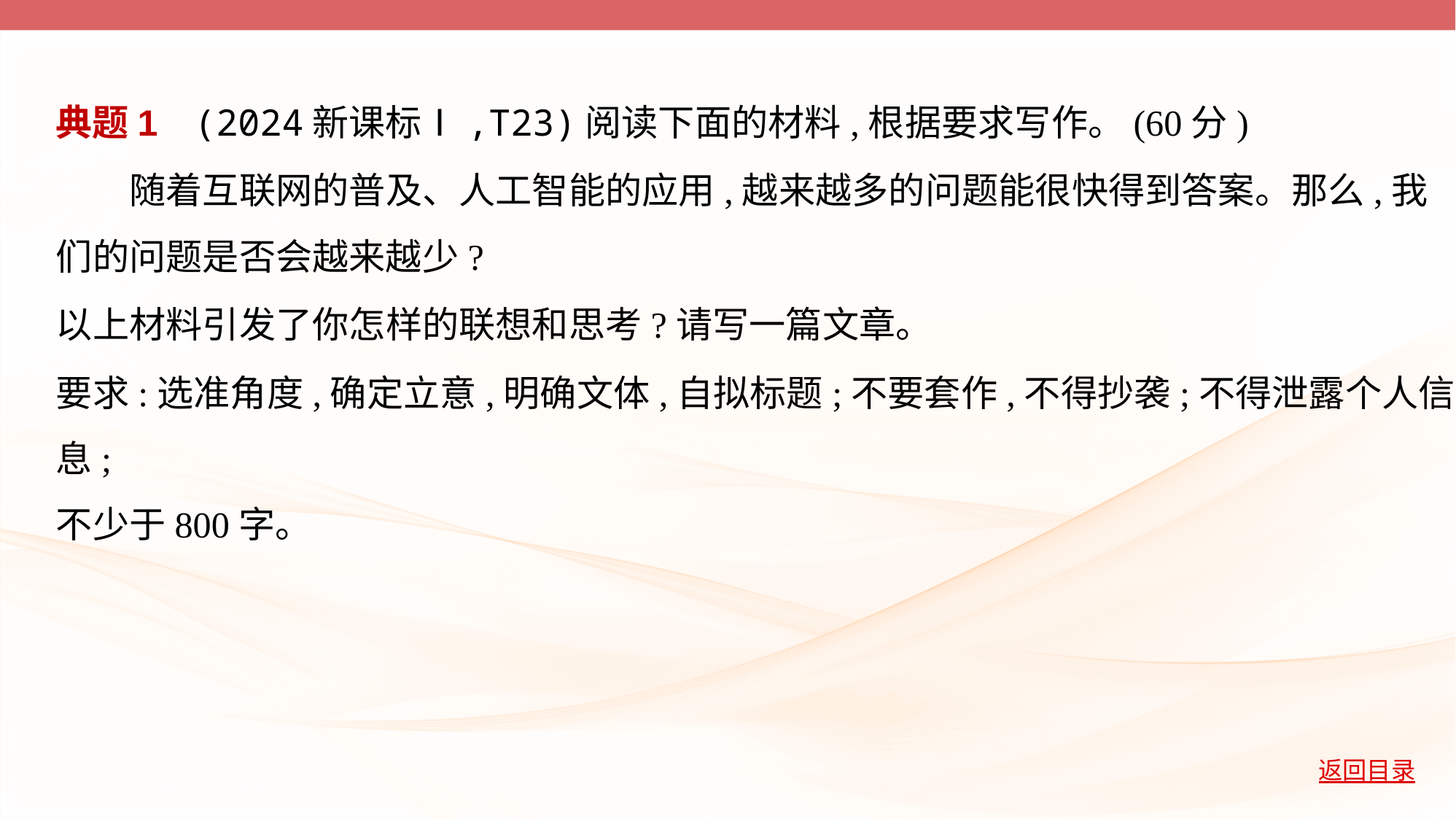

典题1    (2024新课标Ⅰ,T23)阅读下面的材料,根据要求写作。(60分)
　　随着互联网的普及、人工智能的应用,越来越多的问题能很快得到答案。那么,我
们的问题是否会越来越少?
以上材料引发了你怎样的联想和思考?请写一篇文章。
要求:选准角度,确定立意,明确文体,自拟标题;不要套作,不得抄袭;不得泄露个人信息;
不少于800字。